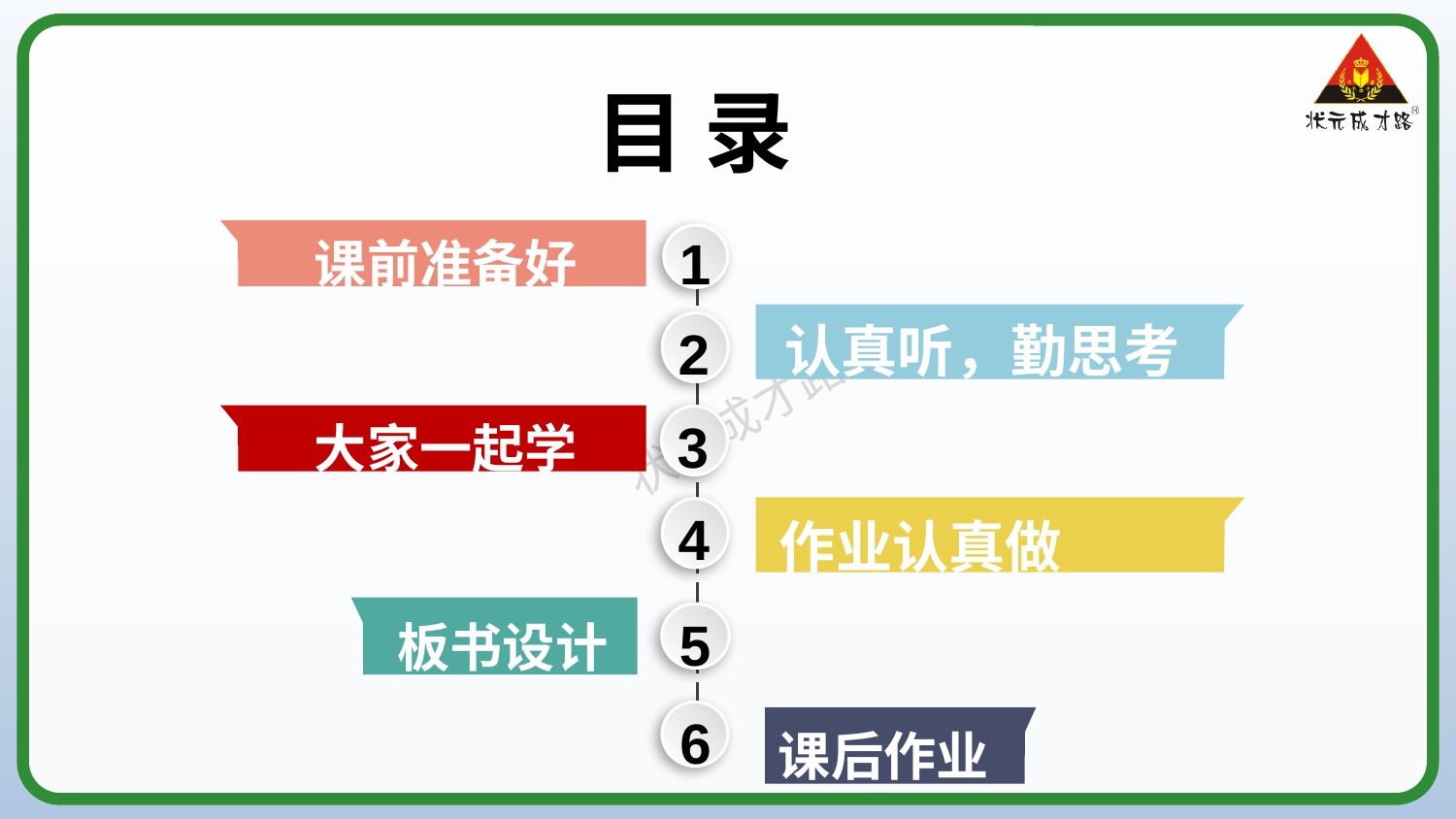

目 录
1

课前准备好

认真听，勤思考

2

3

大家一起学

4

作业认真做

5

板书设计

6

课后作业